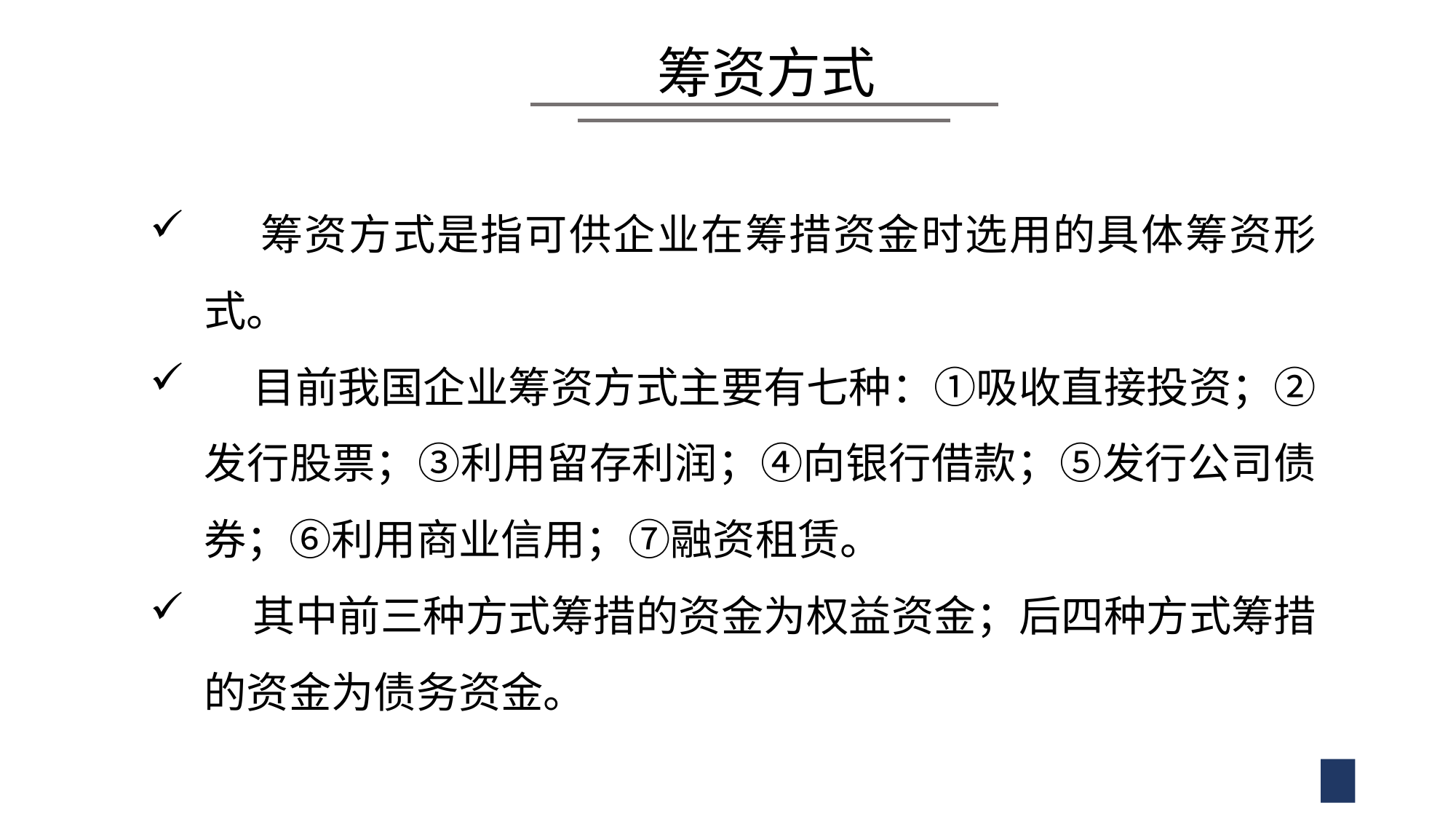

筹资方式
    筹资方式是指可供企业在筹措资金时选用的具体筹资形式。
    目前我国企业筹资方式主要有七种：①吸收直接投资；②发行股票；③利用留存利润；④向银行借款；⑤发行公司债券；⑥利用商业信用；⑦融资租赁。
    其中前三种方式筹措的资金为权益资金；后四种方式筹措的资金为债务资金。
14